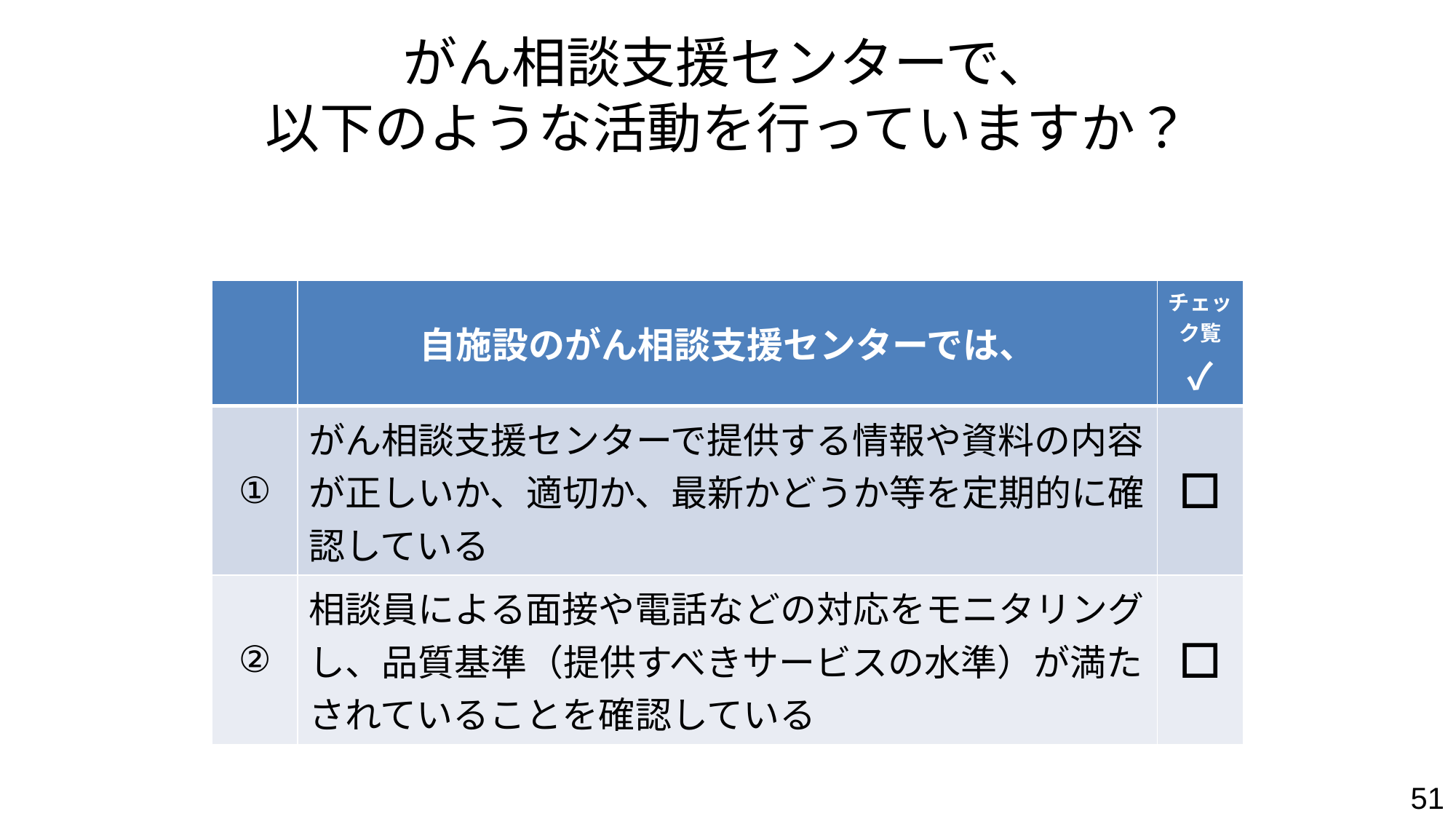

# がん相談支援センターで、 以下のような活動を行っていますか？
|  | 自施設のがん相談支援センターでは、 | チェック覧✓ |
| --- | --- | --- |
| ① | がん相談支援センターで提供する情報や資料の内容が正しいか、適切か、最新かどうか等を定期的に確認している | □ |
| ② | 相談員による面接や電話などの対応をモニタリングし、品質基準（提供すべきサービスの水準）が満たされていることを確認している | □ |
51